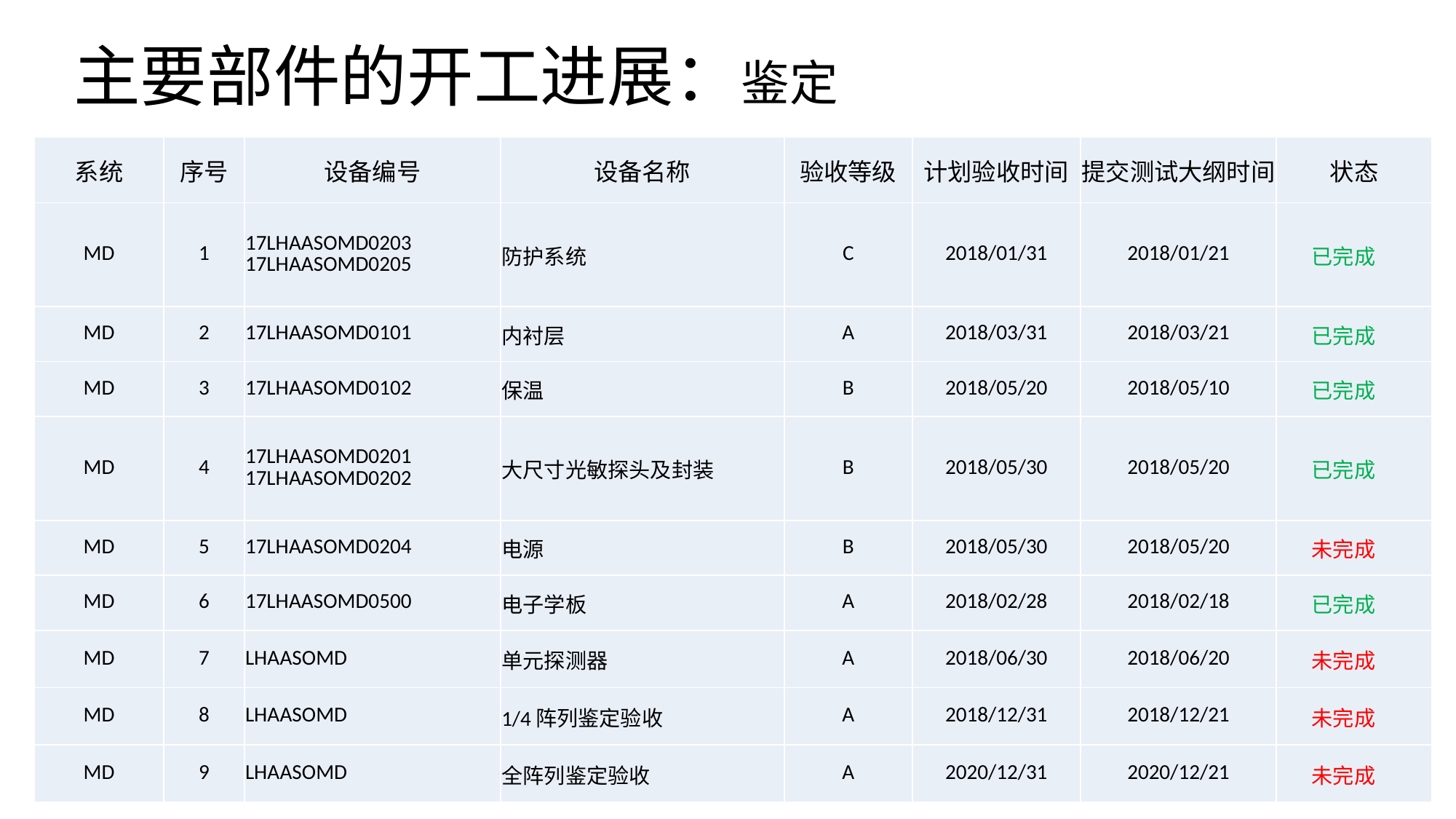

# 主要部件的开工进展：鉴定
| 系统 | 序号 | 设备编号 | 设备名称 | 验收等级 | 计划验收时间 | 提交测试大纲时间 | 状态 |
| --- | --- | --- | --- | --- | --- | --- | --- |
| MD | 1 | 17LHAASOMD0203 17LHAASOMD0205 | 防护系统 | C | 2018/01/31 | 2018/01/21 | 已完成 |
| MD | 2 | 17LHAASOMD0101 | 内衬层 | A | 2018/03/31 | 2018/03/21 | 已完成 |
| MD | 3 | 17LHAASOMD0102 | 保温 | B | 2018/05/20 | 2018/05/10 | 已完成 |
| MD | 4 | 17LHAASOMD0201 17LHAASOMD0202 | 大尺寸光敏探头及封装 | B | 2018/05/30 | 2018/05/20 | 已完成 |
| MD | 5 | 17LHAASOMD0204 | 电源 | B | 2018/05/30 | 2018/05/20 | 未完成 |
| MD | 6 | 17LHAASOMD0500 | 电子学板 | A | 2018/02/28 | 2018/02/18 | 已完成 |
| MD | 7 | LHAASOMD | 单元探测器 | A | 2018/06/30 | 2018/06/20 | 未完成 |
| MD | 8 | LHAASOMD | 1/4阵列鉴定验收 | A | 2018/12/31 | 2018/12/21 | 未完成 |
| MD | 9 | LHAASOMD | 全阵列鉴定验收 | A | 2020/12/31 | 2020/12/21 | 未完成 |